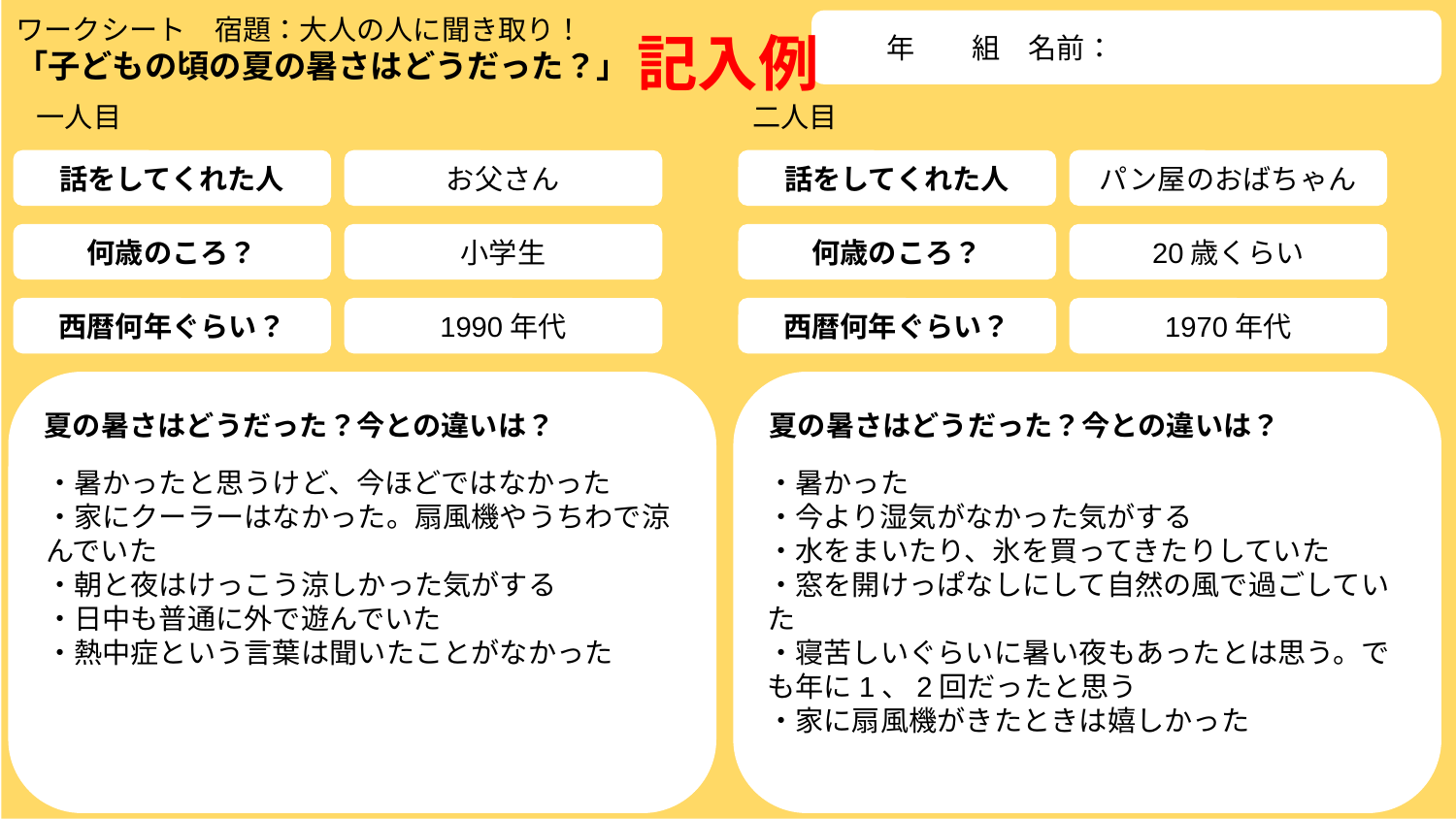

ワークシート　宿題：大人の人に聞き取り！
「子どもの頃の夏の暑さはどうだった？」
記入例
　　年　　組　名前：
一人目
二人目
話をしてくれた人
お父さん
話をしてくれた人
パン屋のおばちゃん
何歳のころ？
小学生
何歳のころ？
20歳くらい
西暦何年ぐらい？
1990年代
西暦何年ぐらい？
1970年代
夏の暑さはどうだった？今との違いは？
夏の暑さはどうだった？今との違いは？
・暑かったと思うけど、今ほどではなかった
・家にクーラーはなかった。扇風機やうちわで涼んでいた
・朝と夜はけっこう涼しかった気がする
・日中も普通に外で遊んでいた
・熱中症という言葉は聞いたことがなかった
・暑かった
・今より湿気がなかった気がする
・水をまいたり、氷を買ってきたりしていた
・窓を開けっぱなしにして自然の風で過ごしていた
・寝苦しいぐらいに暑い夜もあったとは思う。でも年に1、2回だったと思う
・家に扇風機がきたときは嬉しかった